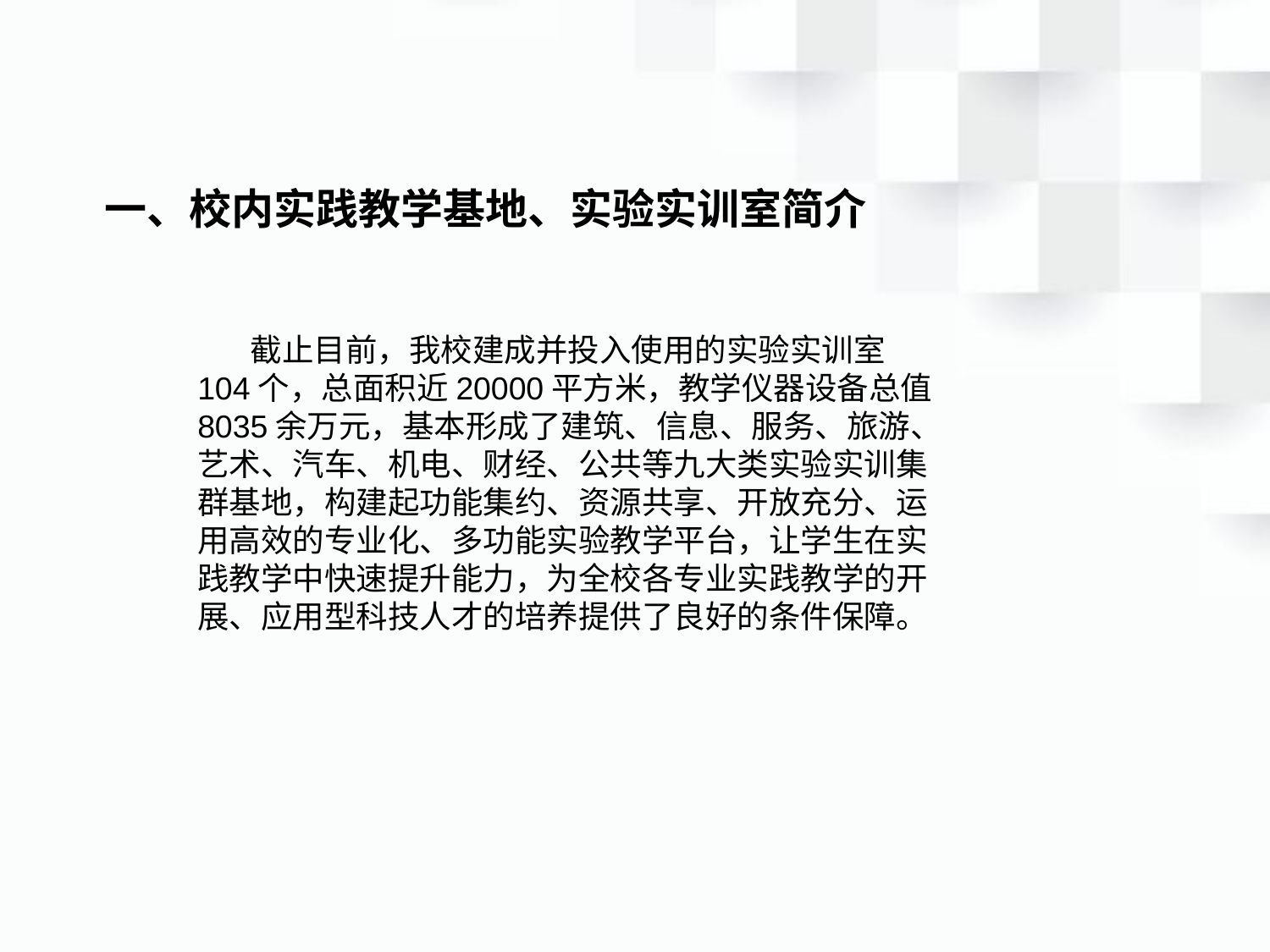

一、校内实践教学基地、实验实训室简介

截止目前，我校建成并投入使用的实验实训室104个，总面积近20000平方米，教学仪器设备总值8035余万元，基本形成了建筑、信息、服务、旅游、艺术、汽车、机电、财经、公共等九大类实验实训集群基地，构建起功能集约、资源共享、开放充分、运用高效的专业化、多功能实验教学平台，让学生在实践教学中快速提升能力，为全校各专业实践教学的开展、应用型科技人才的培养提供了良好的条件保障。